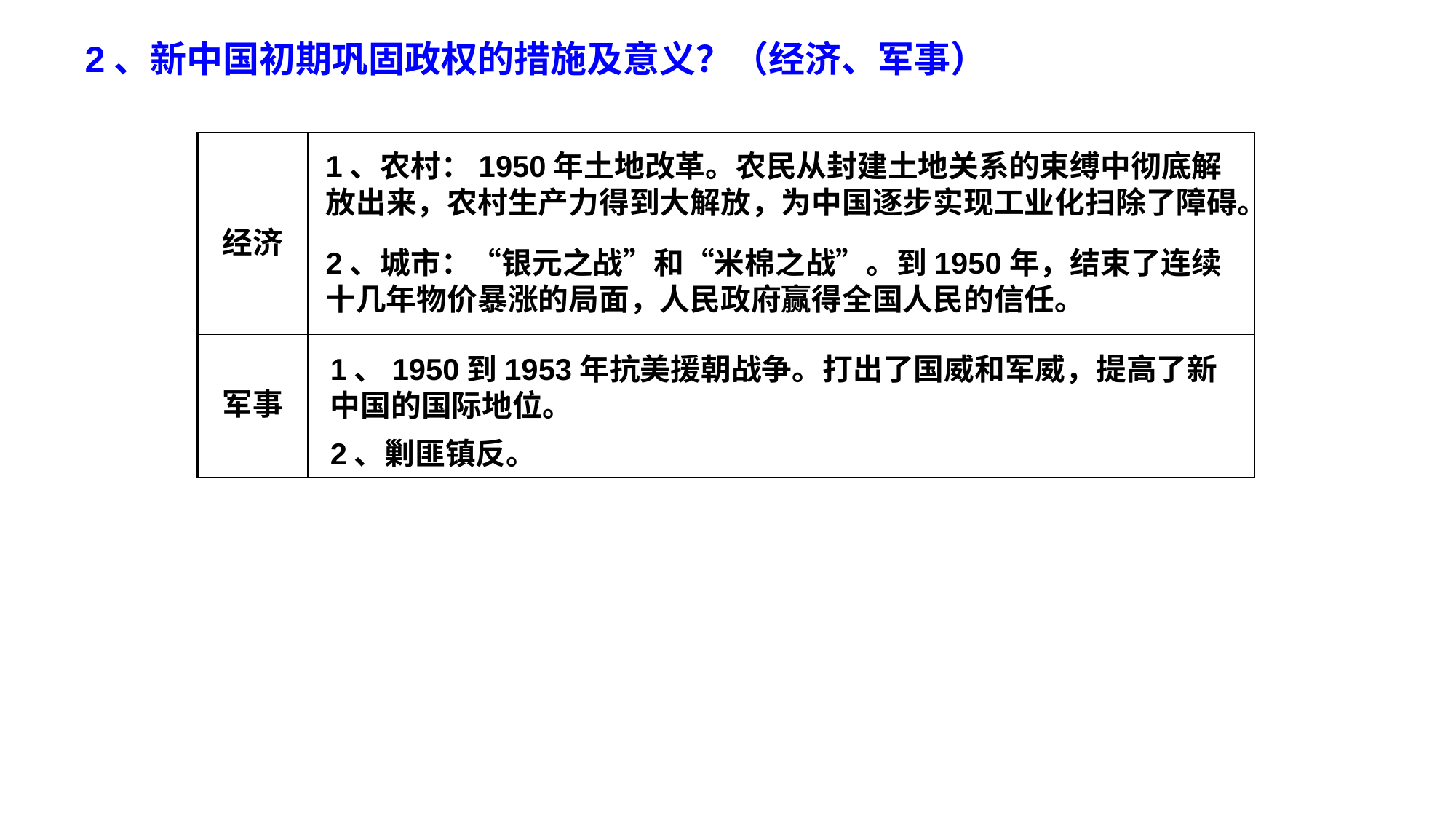

2、新中国初期巩固政权的措施及意义？（经济、军事）
| 经济 |  |
| --- | --- |
| 军事 |  |
1、农村：1950年土地改革。农民从封建土地关系的束缚中彻底解放出来，农村生产力得到大解放，为中国逐步实现工业化扫除了障碍。
2、城市：“银元之战”和“米棉之战”。到1950年，结束了连续十几年物价暴涨的局面，人民政府赢得全国人民的信任。
1、1950到1953年抗美援朝战争。打出了国威和军威，提高了新中国的国际地位。
2、剿匪镇反。